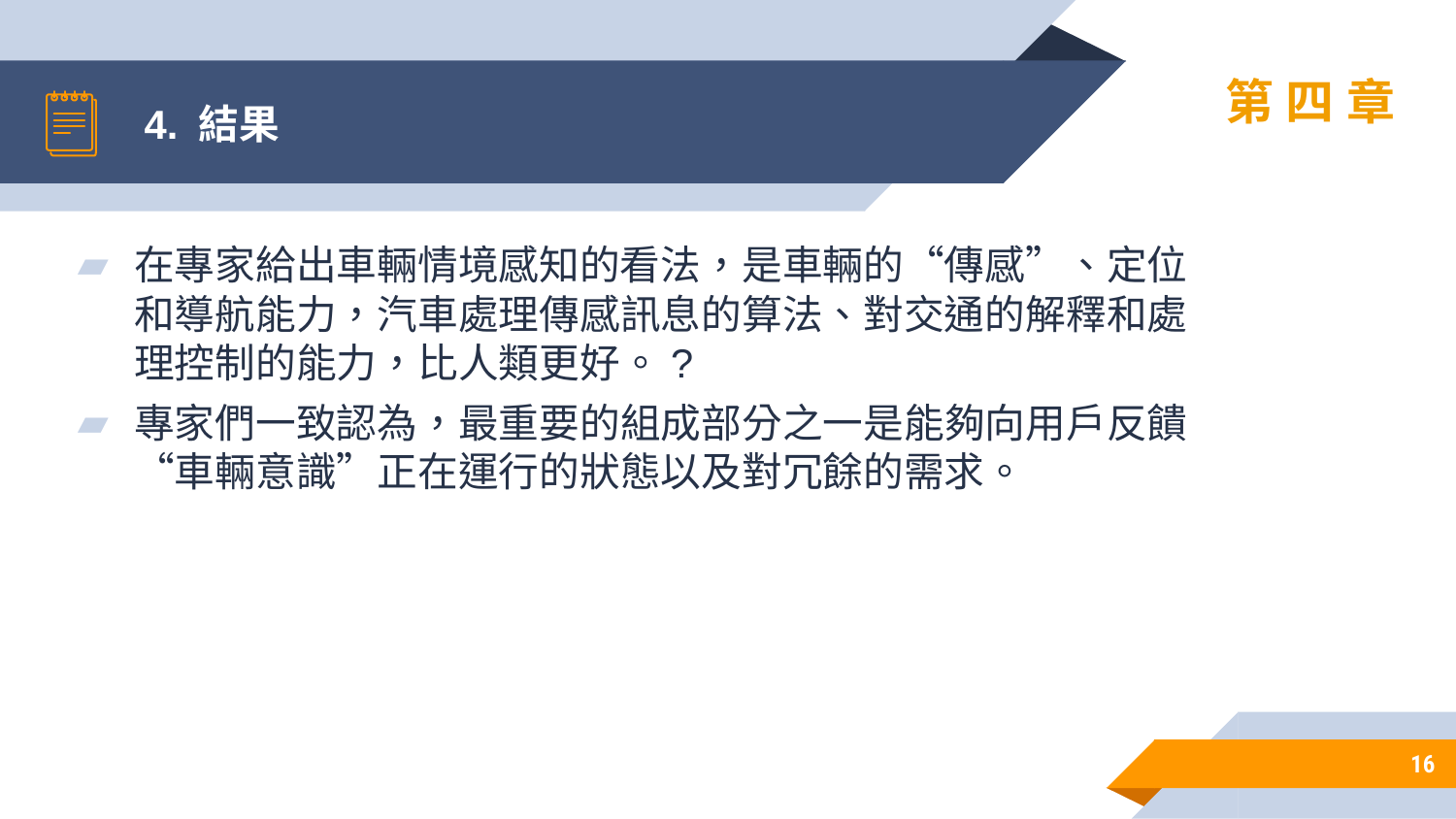

# 4. 結果
第四章

在專家給出車輛情境感知的看法，是車輛的“傳感”、定位和導航能力，汽車處理傳感訊息的算法、對交通的解釋和處理控制的能力，比人類更好。?
專家們一致認為，最重要的組成部分之一是能夠向用戶反饋“車輛意識”正在運行的狀態以及對冗餘的需求。
16